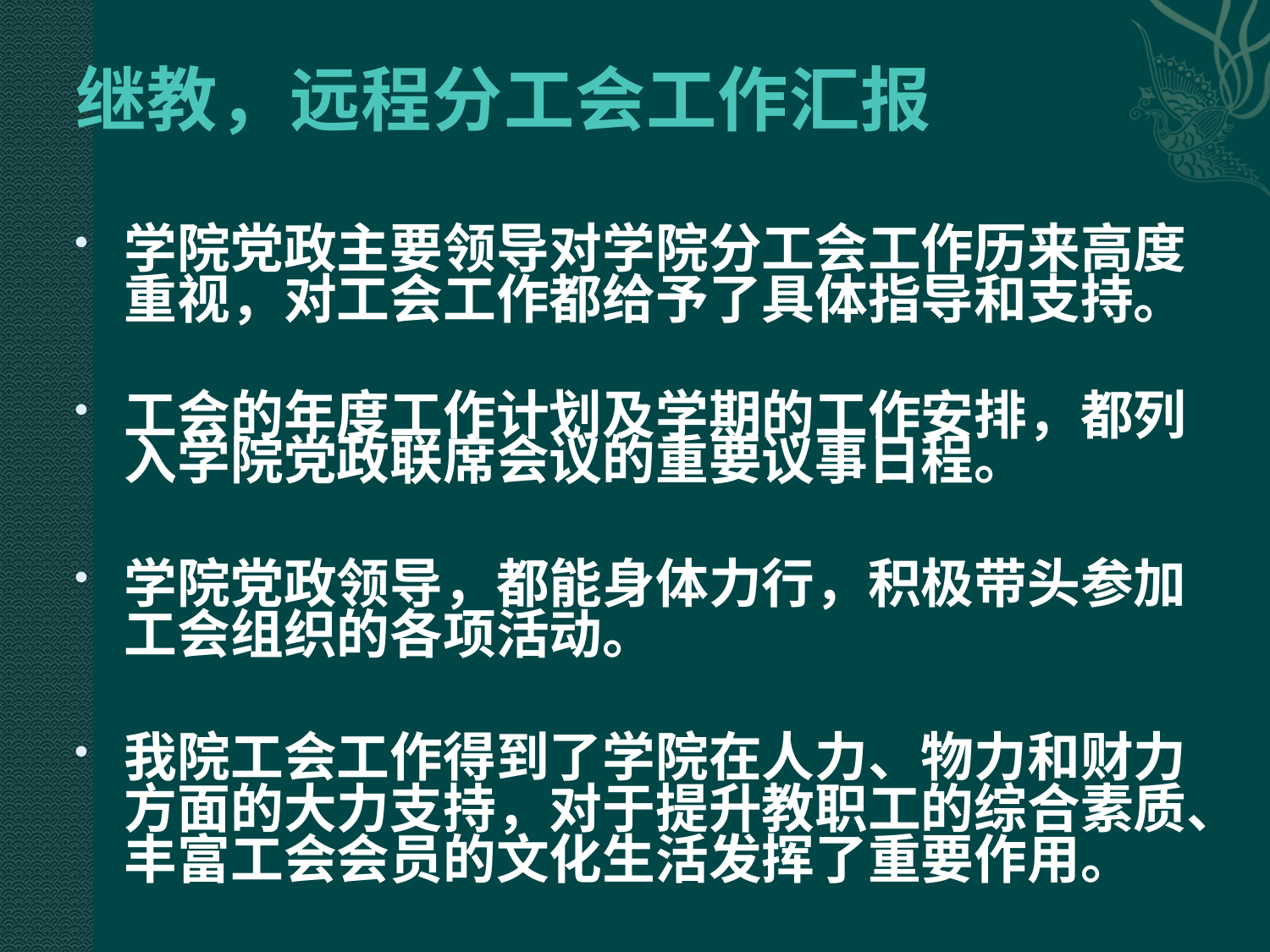

# 继教，远程分工会工作汇报

学院党政主要领导对学院分工会工作历来高度重视，对工会工作都给予了具体指导和支持。

工会的年度工作计划及学期的工作安排，都列入学院党政联席会议的重要议事日程。

学院党政领导，都能身体力行，积极带头参加工会组织的各项活动。

我院工会工作得到了学院在人力、物力和财力方面的大力支持，对于提升教职工的综合素质、丰富工会会员的文化生活发挥了重要作用。